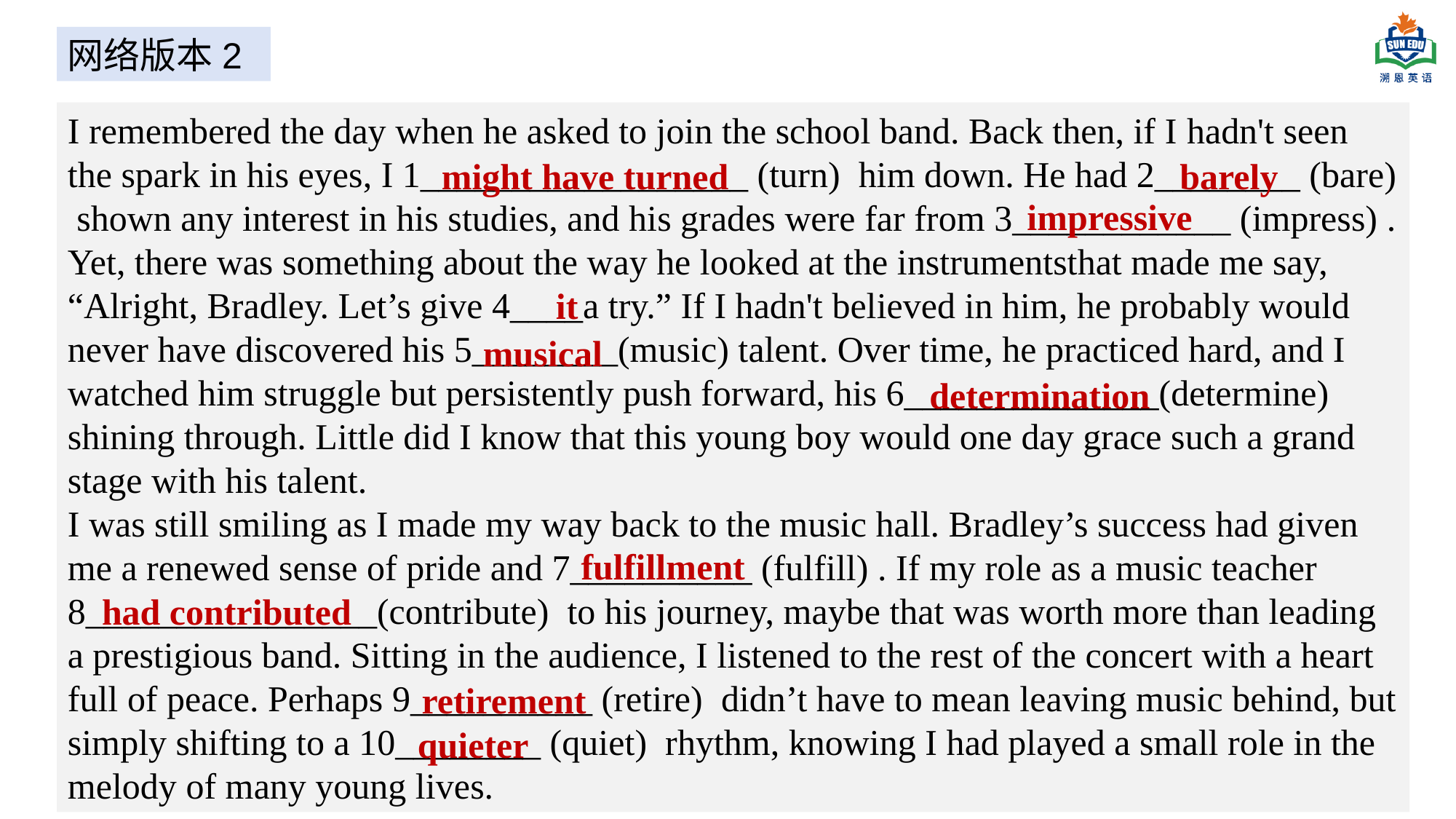

网络版本2
I remembered the day when he asked to join the school band. Back then, if I hadn't seen the spark in his eyes, I 1__________________ (turn)  him down. He had 2________ (bare)  shown any interest in his studies, and his grades were far from 3____________ (impress) . Yet, there was something about the way he looked at the instrumentsthat made me say, “Alright, Bradley. Let’s give 4____a try.” If I hadn't believed in him, he probably would never have discovered his 5________(music) talent. Over time, he practiced hard, and I watched him struggle but persistently push forward, his 6______________(determine)  shining through. Little did I know that this young boy would one day grace such a grand stage with his talent.
I was still smiling as I made my way back to the music hall. Bradley’s success had given me a renewed sense of pride and 7__________ (fulfill) . If my role as a music teacher 8________________(contribute)  to his journey, maybe that was worth more than leading a prestigious band. Sitting in the audience, I listened to the rest of the concert with a heart full of peace. Perhaps 9__________ (retire)  didn’t have to mean leaving music behind, but simply shifting to a 10________ (quiet)  rhythm, knowing I had played a small role in the melody of many young lives.
might have turned
barely
impressive
it
musical
determination
fulfillment
had contributed
retirement
quieter